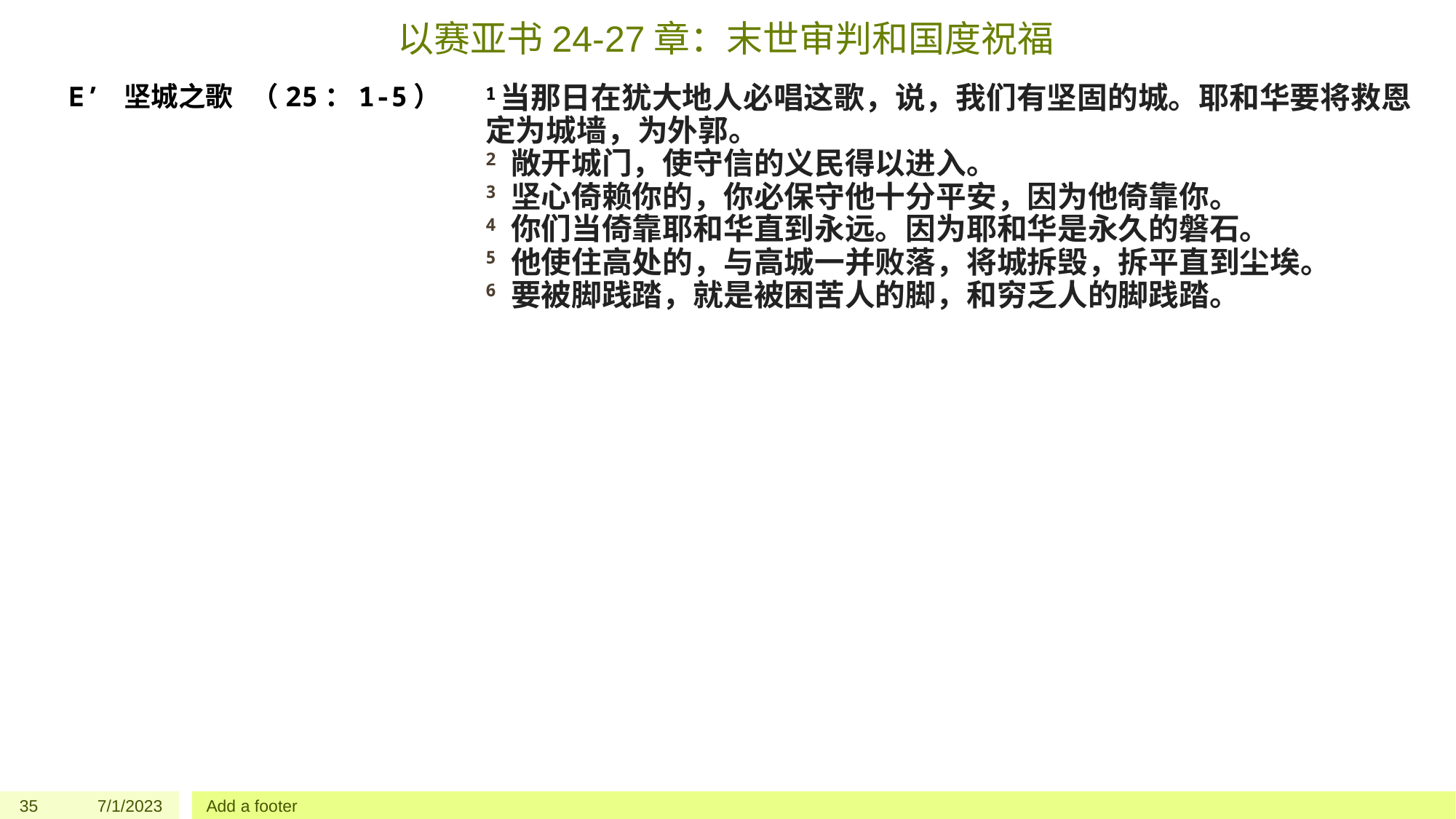

# 以赛亚书24-27章：末世审判和国度祝福
  E’ 坚城之歌   （25：1-5）

1当那日在犹大地人必唱这歌，说，我们有坚固的城。耶和华要将救恩定为城墙，为外郭。
2 敞开城门，使守信的义民得以进入。
3 坚心倚赖你的，你必保守他十分平安，因为他倚靠你。
4 你们当倚靠耶和华直到永远。因为耶和华是永久的磐石。
5 他使住高处的，与高城一并败落，将城拆毁，拆平直到尘埃。
6 要被脚践踏，就是被困苦人的脚，和穷乏人的脚践踏。
35
7/1/2023
Add a footer